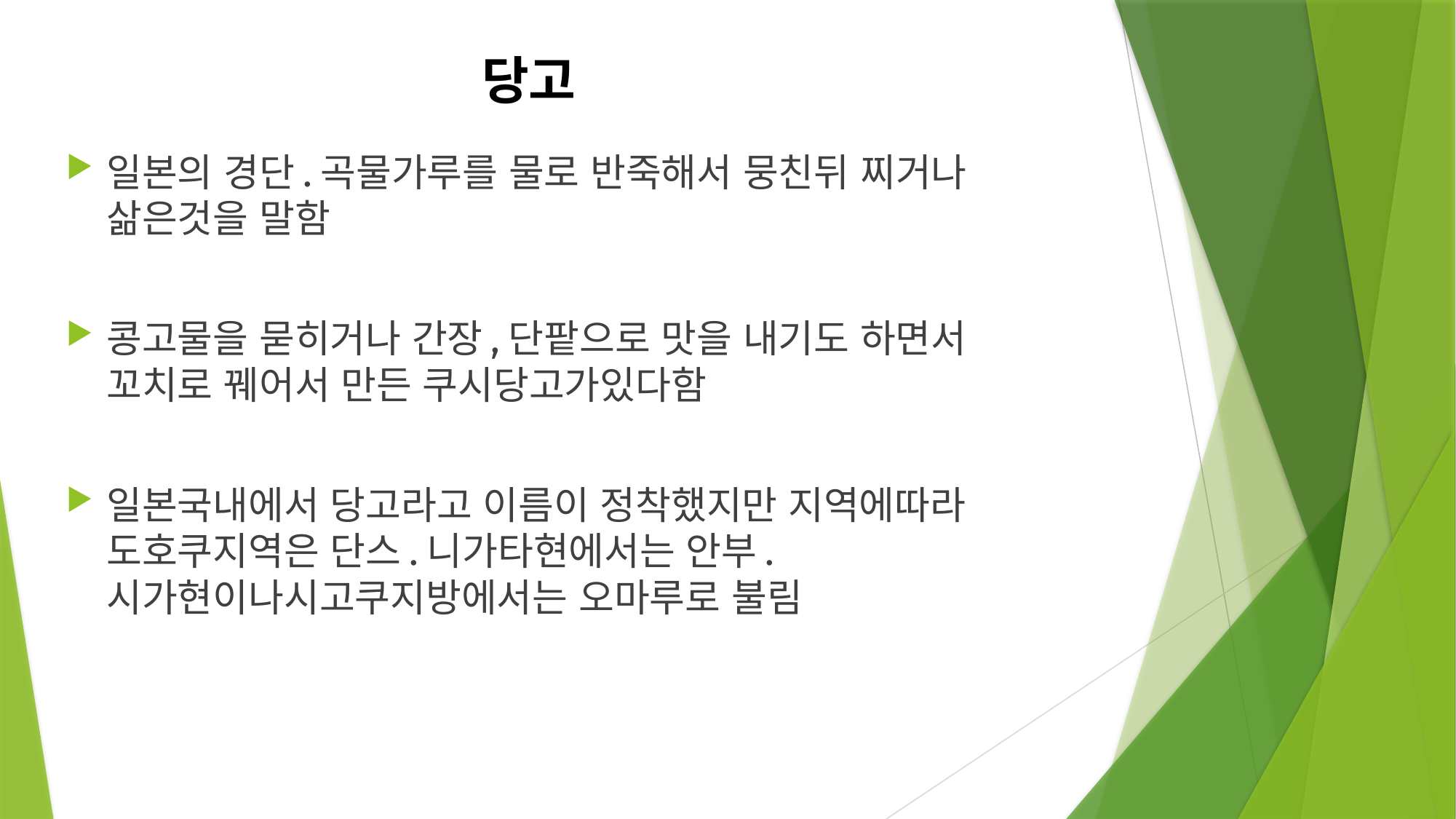

# 당고
일본의 경단.곡물가루를 물로 반죽해서 뭉친뒤 찌거나 삶은것을 말함

콩고물을 묻히거나 간장,단팥으로 맛을 내기도 하면서 꼬치로 꿰어서 만든 쿠시당고가있다함

일본국내에서 당고라고 이름이 정착했지만 지역에따라 도호쿠지역은 단스.니가타현에서는 안부.시가현이나시고쿠지방에서는 오마루로 불림